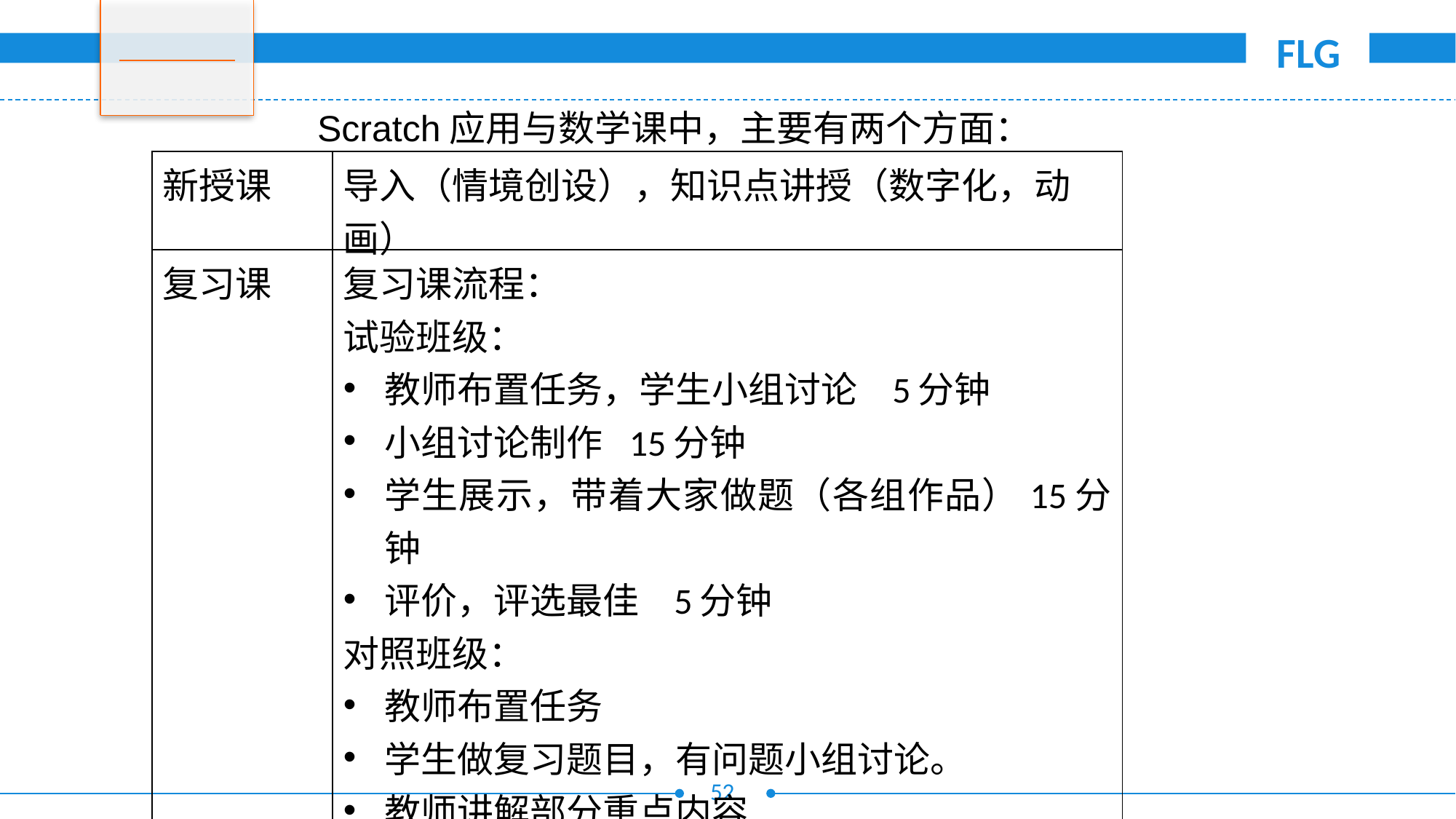

Scratch应用与数学课中，主要有两个方面：

| 新授课 | 导入（情境创设），知识点讲授（数字化，动画） |
| --- | --- |
| 复习课 | 复习课流程： 试验班级： 教师布置任务，学生小组讨论 5分钟 小组讨论制作 15分钟 学生展示，带着大家做题（各组作品）15分钟 评价，评选最佳 5分钟 对照班级： 教师布置任务 学生做复习题目，有问题小组讨论。 教师讲解部分重点内容 教师总结 |